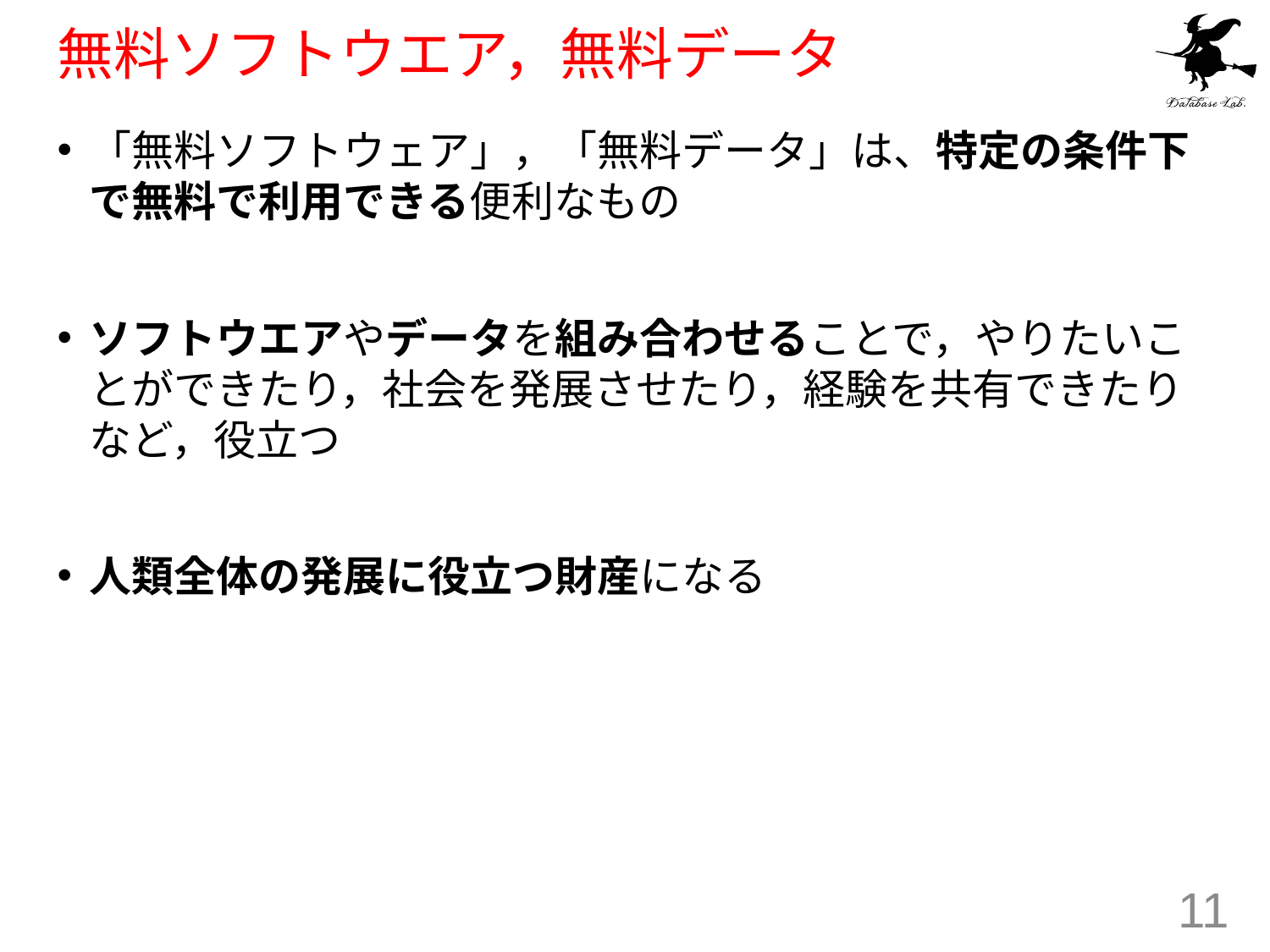

# 無料ソフトウエア，無料データ
「無料ソフトウェア」，「無料データ」は、特定の条件下で無料で利用できる便利なもの

ソフトウエアやデータを組み合わせることで，やりたいことができたり，社会を発展させたり，経験を共有できたりなど，役立つ

人類全体の発展に役立つ財産になる

11